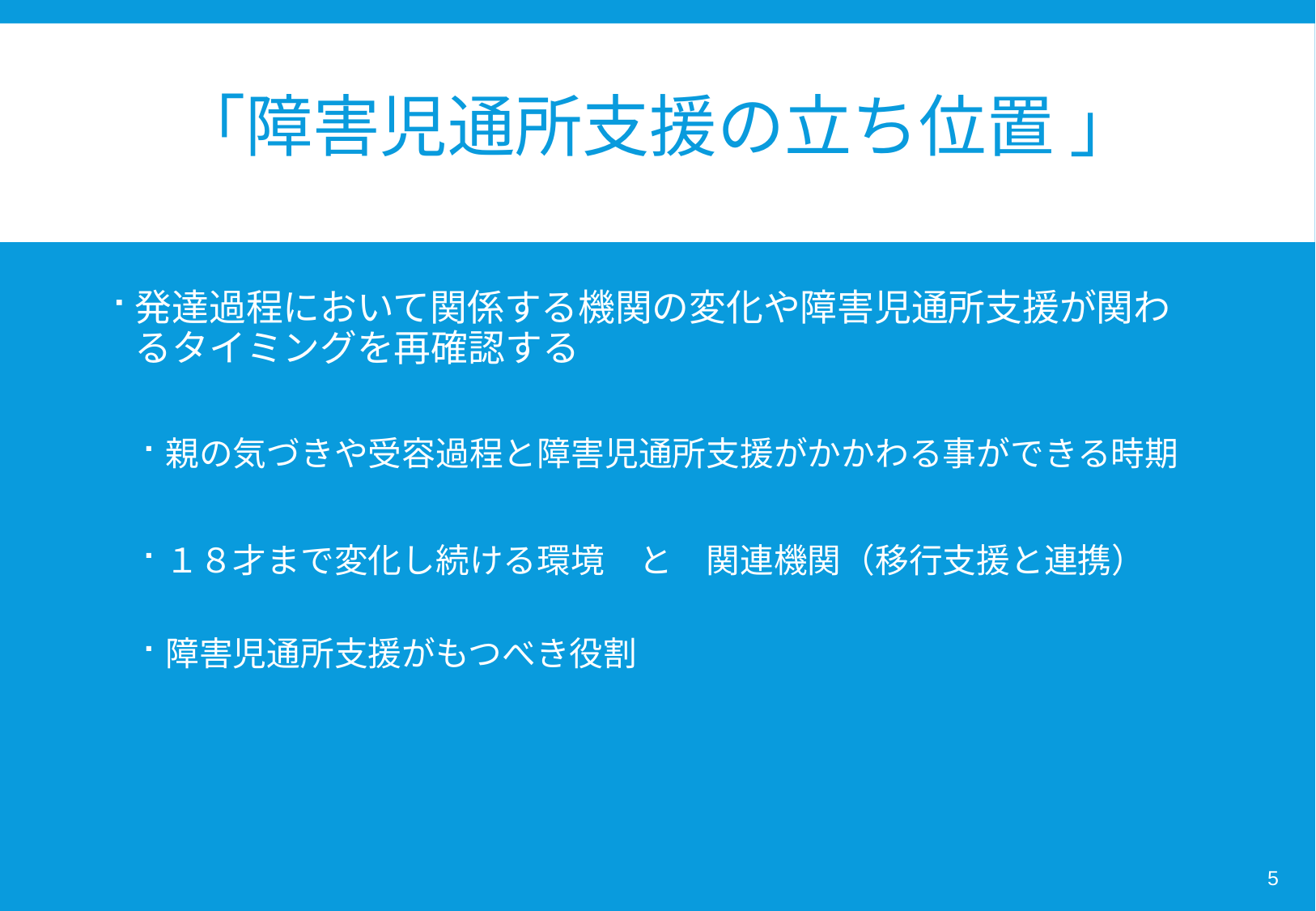

# 「障害児通所支援の立ち位置 」
発達過程において関係する機関の変化や障害児通所支援が関わるタイミングを再確認する

親の気づきや受容過程と障害児通所支援がかかわる事ができる時期

１８才まで変化し続ける環境　と　関連機関（移行支援と連携）

障害児通所支援がもつべき役割
5